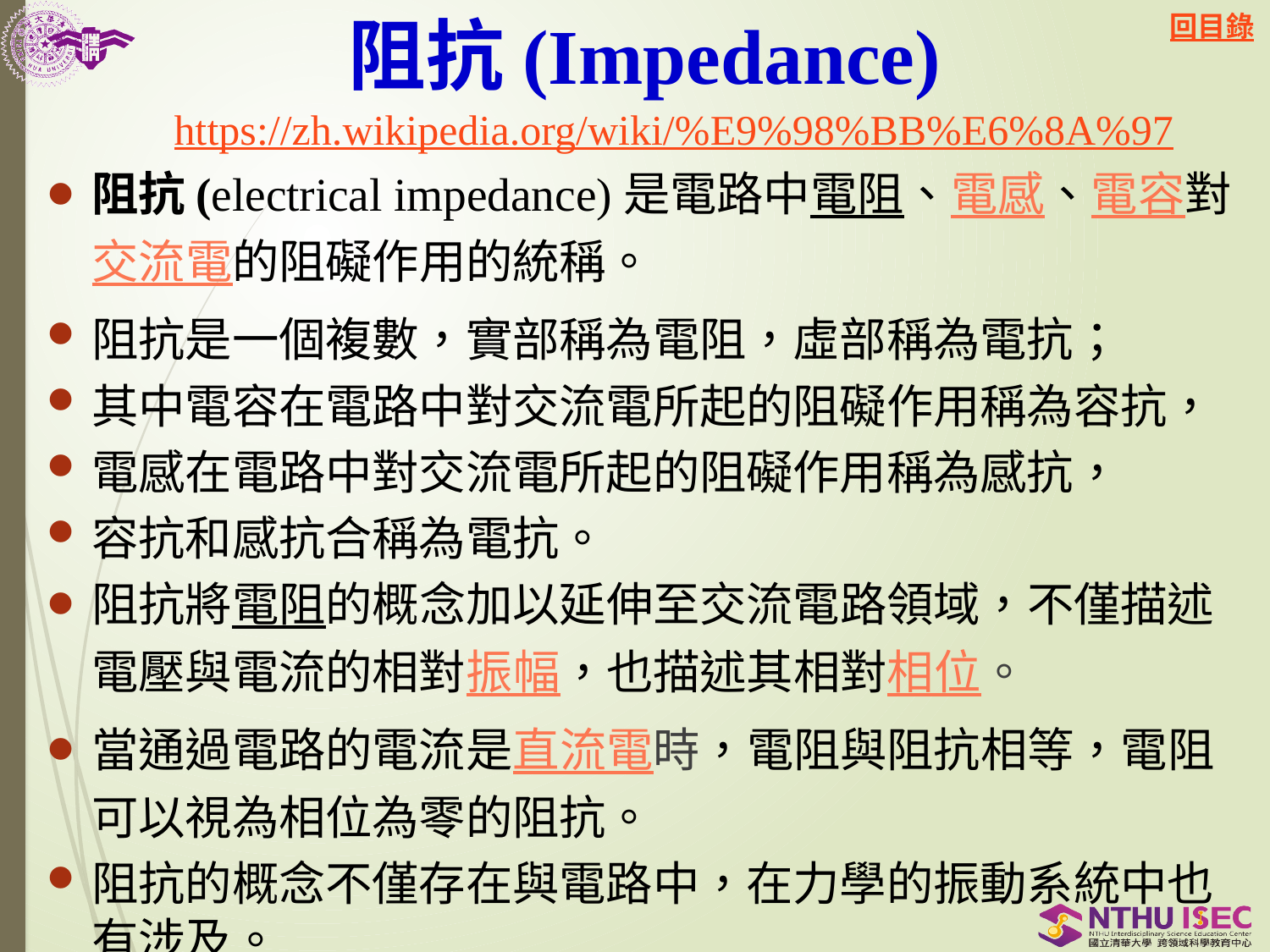

# 阻抗(Impedance)
https://zh.wikipedia.org/wiki/%E9%98%BB%E6%8A%97
阻抗(electrical impedance)是電路中電阻、電感、電容對交流電的阻礙作用的統稱。
阻抗是一個複數，實部稱為電阻，虛部稱為電抗；
其中電容在電路中對交流電所起的阻礙作用稱為容抗，
電感在電路中對交流電所起的阻礙作用稱為感抗，
容抗和感抗合稱為電抗。
阻抗將電阻的概念加以延伸至交流電路領域，不僅描述電壓與電流的相對振幅，也描述其相對相位。
當通過電路的電流是直流電時，電阻與阻抗相等，電阻可以視為相位為零的阻抗。
阻抗的概念不僅存在與電路中，在力學的振動系統中也有涉及。